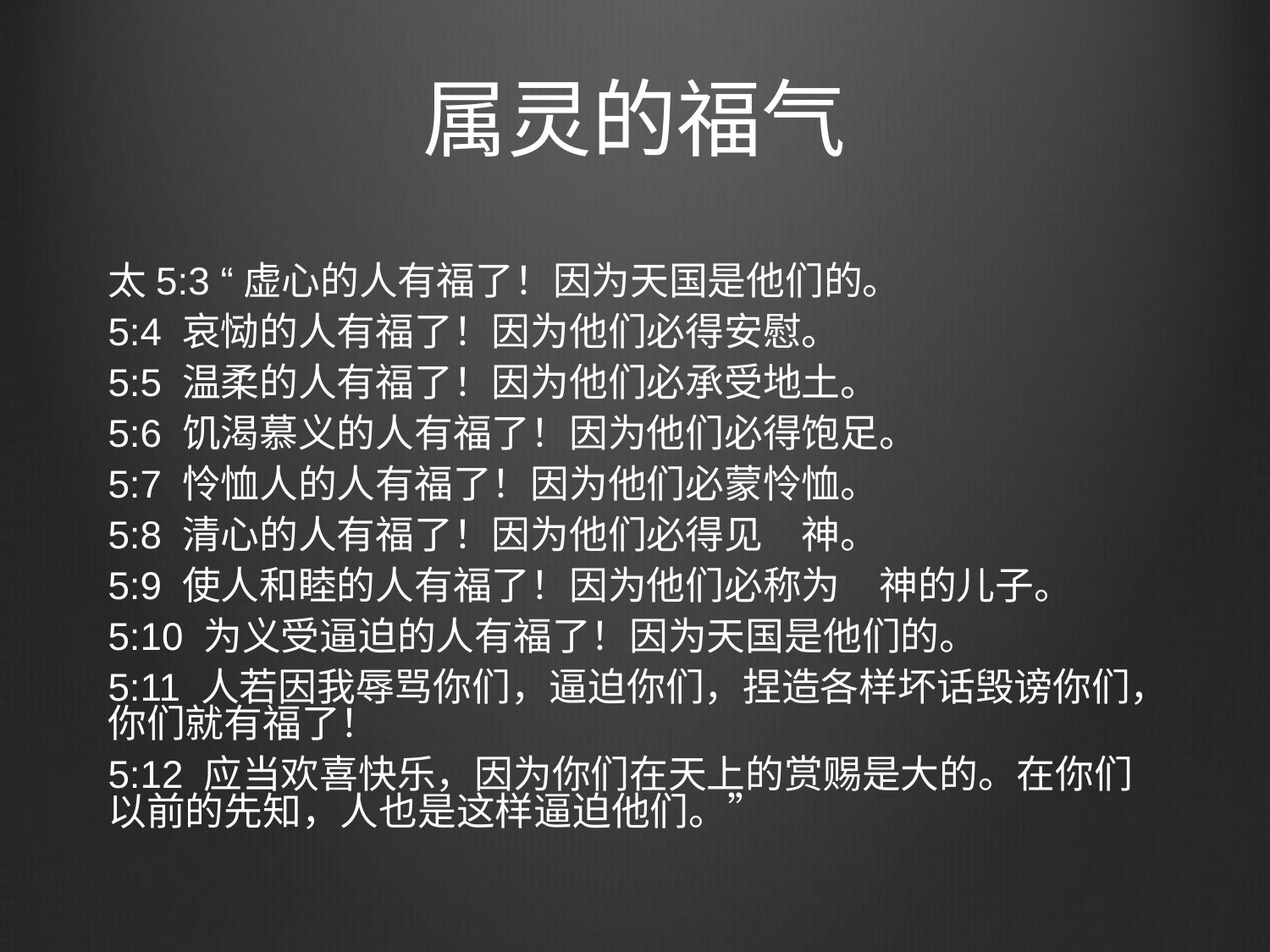

# 属灵的福气
太5:3 “虚心的人有福了！因为天国是他们的。
5:4 哀恸的人有福了！因为他们必得安慰。
5:5 温柔的人有福了！因为他们必承受地土。
5:6 饥渴慕义的人有福了！因为他们必得饱足。
5:7 怜恤人的人有福了！因为他们必蒙怜恤。
5:8 清心的人有福了！因为他们必得见　神。
5:9 使人和睦的人有福了！因为他们必称为　神的儿子。
5:10 为义受逼迫的人有福了！因为天国是他们的。
5:11 人若因我辱骂你们，逼迫你们，捏造各样坏话毁谤你们，你们就有福了！
5:12 应当欢喜快乐，因为你们在天上的赏赐是大的。在你们以前的先知，人也是这样逼迫他们。”